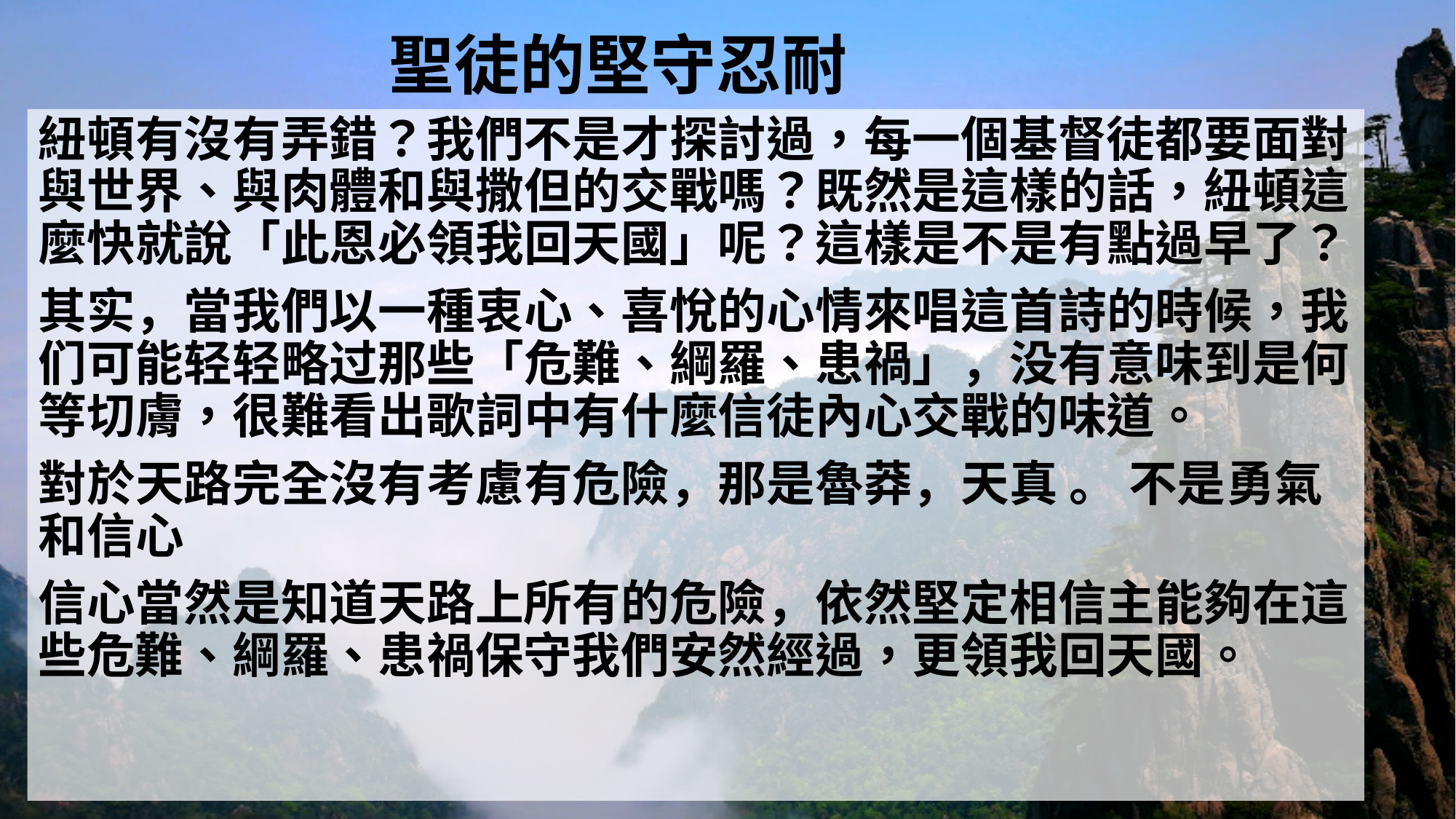

# 聖徒的堅守忍耐
紐頓有沒有弄錯？我們不是才探討過，每一個基督徒都要面對與世界、與肉體和與撒但的交戰嗎？既然是這樣的話，紐頓這麼快就說「此恩必領我回天國」呢？這樣是不是有點過早了？
其实，當我們以一種衷心、喜悅的心情來唱這首詩的時候，我们可能轻轻略过那些「危難、綱羅、患禍」，没有意味到是何等切膚，很難看出歌詞中有什麼信徒內心交戰的味道。
對於天路完全沒有考慮有危險，那是魯莽，天真 。 不是勇氣和信心
信心當然是知道天路上所有的危險，依然堅定相信主能夠在這些危難、綱羅、患禍保守我們安然經過，更領我回天國。